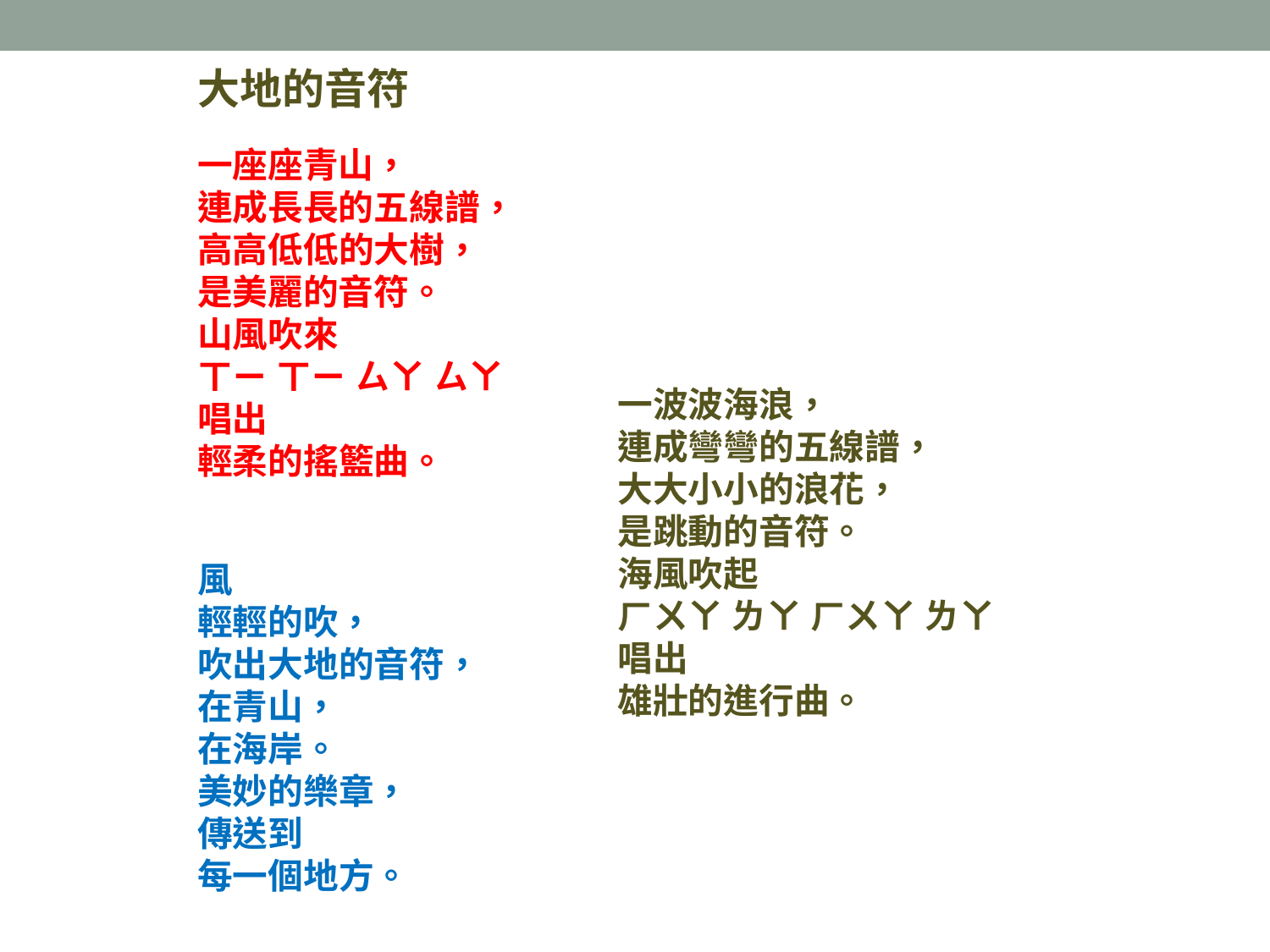

大地的音符

一座座青山，
連成長長的五線譜，
高高低低的大樹，
是美麗的音符。
山風吹來
ㄒㄧ ㄒㄧ ㄙㄚ ㄙㄚ
唱出
輕柔的搖籃曲。

風
輕輕的吹，
吹出大地的音符，
在青山，
在海岸。
美妙的樂章，
傳送到
每一個地方。

一波波海浪，
連成彎彎的五線譜，
大大小小的浪花，
是跳動的音符。
海風吹起
ㄏㄨㄚ ㄌㄚ ㄏㄨㄚ ㄌㄚ
唱出
雄壯的進行曲。